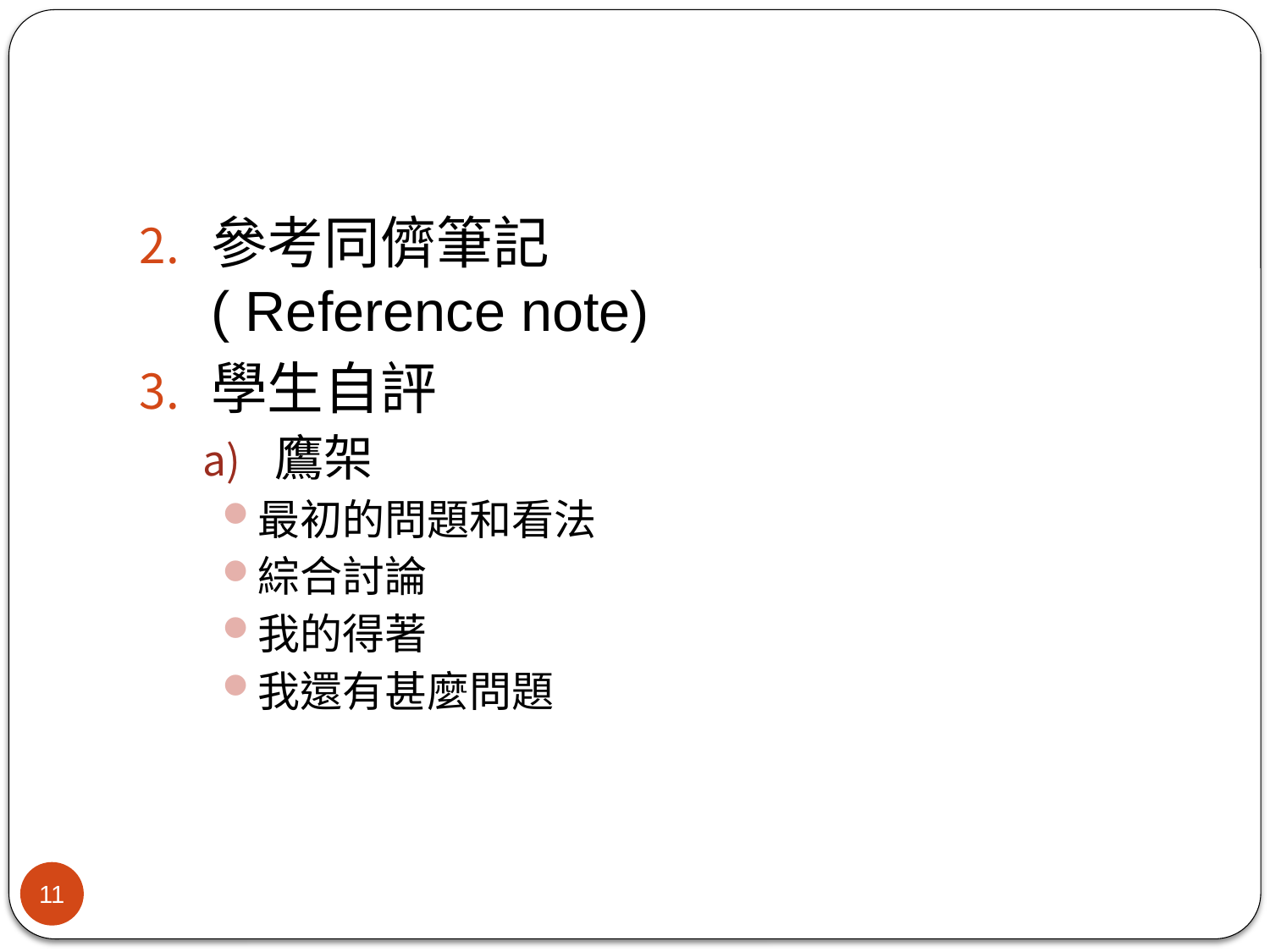

#
參考同儕筆記
( Reference note)
學生自評
鷹架
最初的問題和看法
綜合討論
我的得著
我還有甚麼問題
11